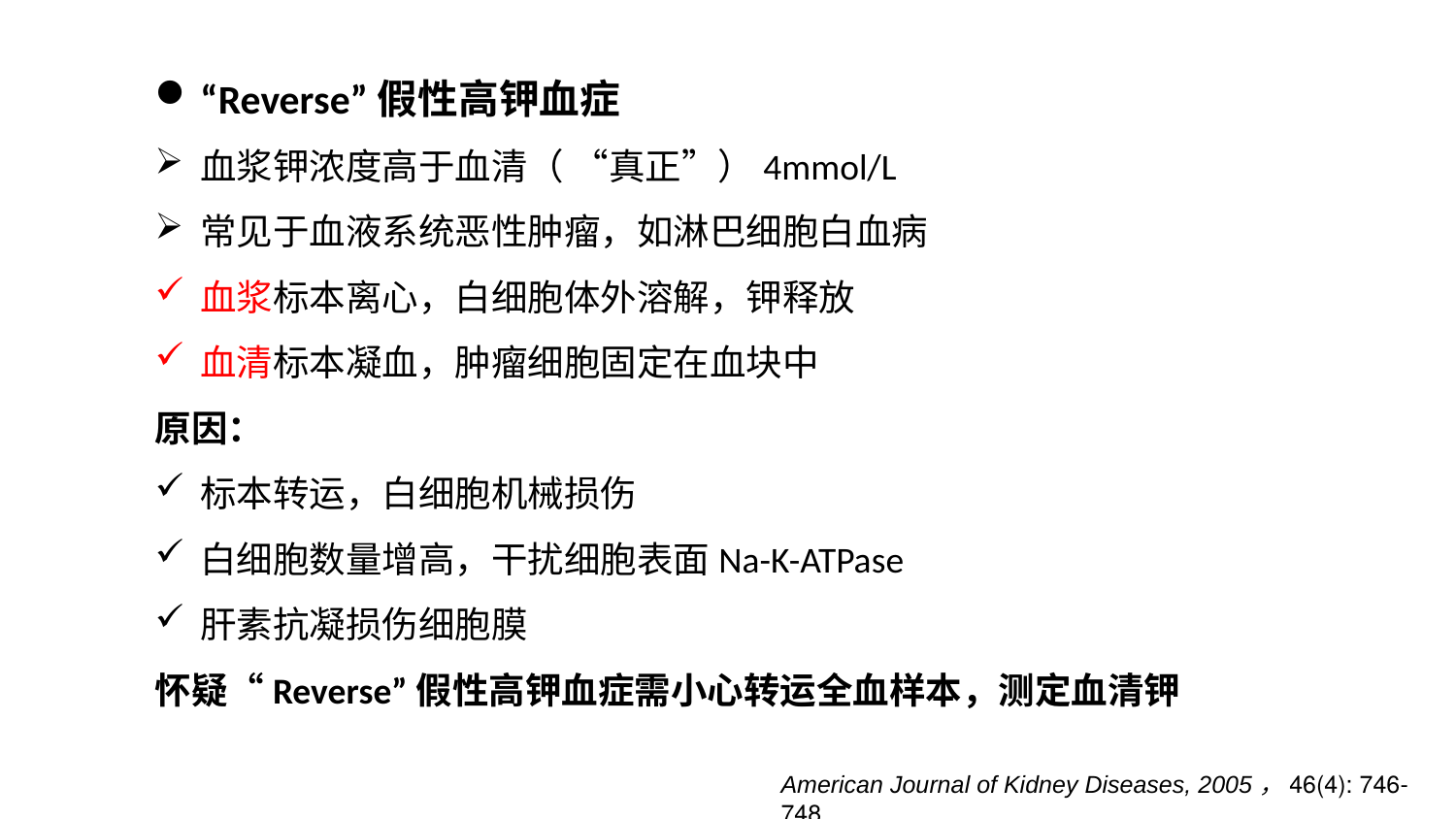

“Reverse”假性高钾血症
血浆钾浓度高于血清（ “真正”）4mmol/L
常见于血液系统恶性肿瘤，如淋巴细胞白血病
血浆标本离心，白细胞体外溶解，钾释放
血清标本凝血，肿瘤细胞固定在血块中
原因：
标本转运，白细胞机械损伤
白细胞数量增高，干扰细胞表面Na-K-ATPase
肝素抗凝损伤细胞膜
怀疑“Reverse”假性高钾血症需小心转运全血样本，测定血清钾
American Journal of Kidney Diseases, 2005，46(4): 746-748